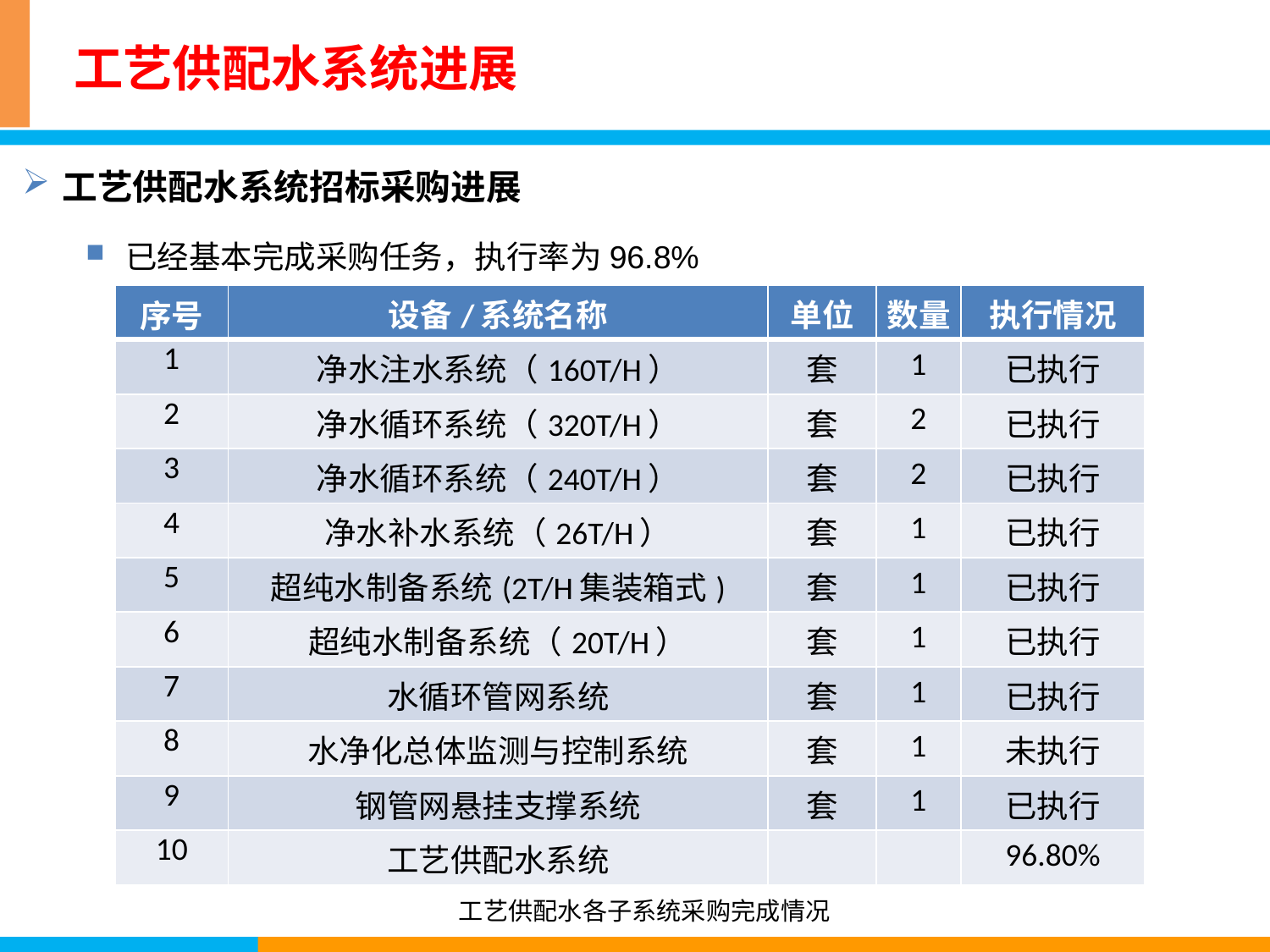

工艺供配水系统进展
工艺供配水系统招标采购进展
已经基本完成采购任务，执行率为96.8%
| 序号 | 设备/系统名称 | 单位 | 数量 | 执行情况 |
| --- | --- | --- | --- | --- |
| 1 | 净水注水系统（160T/H） | 套 | 1 | 已执行 |
| 2 | 净水循环系统（320T/H） | 套 | 2 | 已执行 |
| 3 | 净水循环系统（240T/H） | 套 | 2 | 已执行 |
| 4 | 净水补水系统（26T/H） | 套 | 1 | 已执行 |
| 5 | 超纯水制备系统(2T/H集装箱式) | 套 | 1 | 已执行 |
| 6 | 超纯水制备系统（20T/H） | 套 | 1 | 已执行 |
| 7 | 水循环管网系统 | 套 | 1 | 已执行 |
| 8 | 水净化总体监测与控制系统 | 套 | 1 | 未执行 |
| 9 | 钢管网悬挂支撑系统 | 套 | 1 | 已执行 |
| 10 | 工艺供配水系统 |  |  | 96.80% |
工艺供配水各子系统采购完成情况